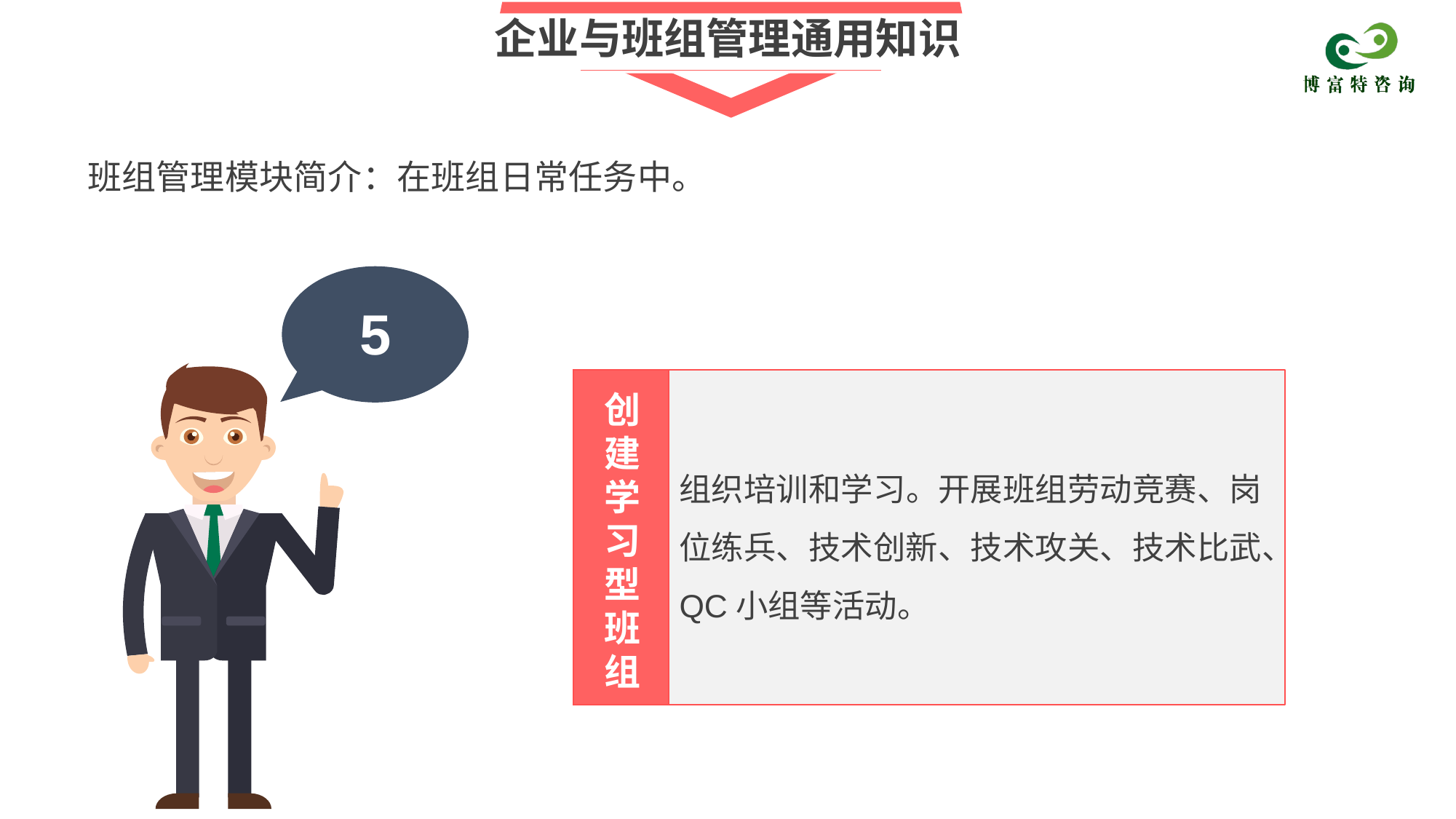

企业与班组管理通用知识
班组管理模块简介：在班组日常任务中。

5

组织培训和学习。开展班组劳动竞赛、岗位练兵、技术创新、技术攻关、技术比武、QC小组等活动。
创建学习型班组
.